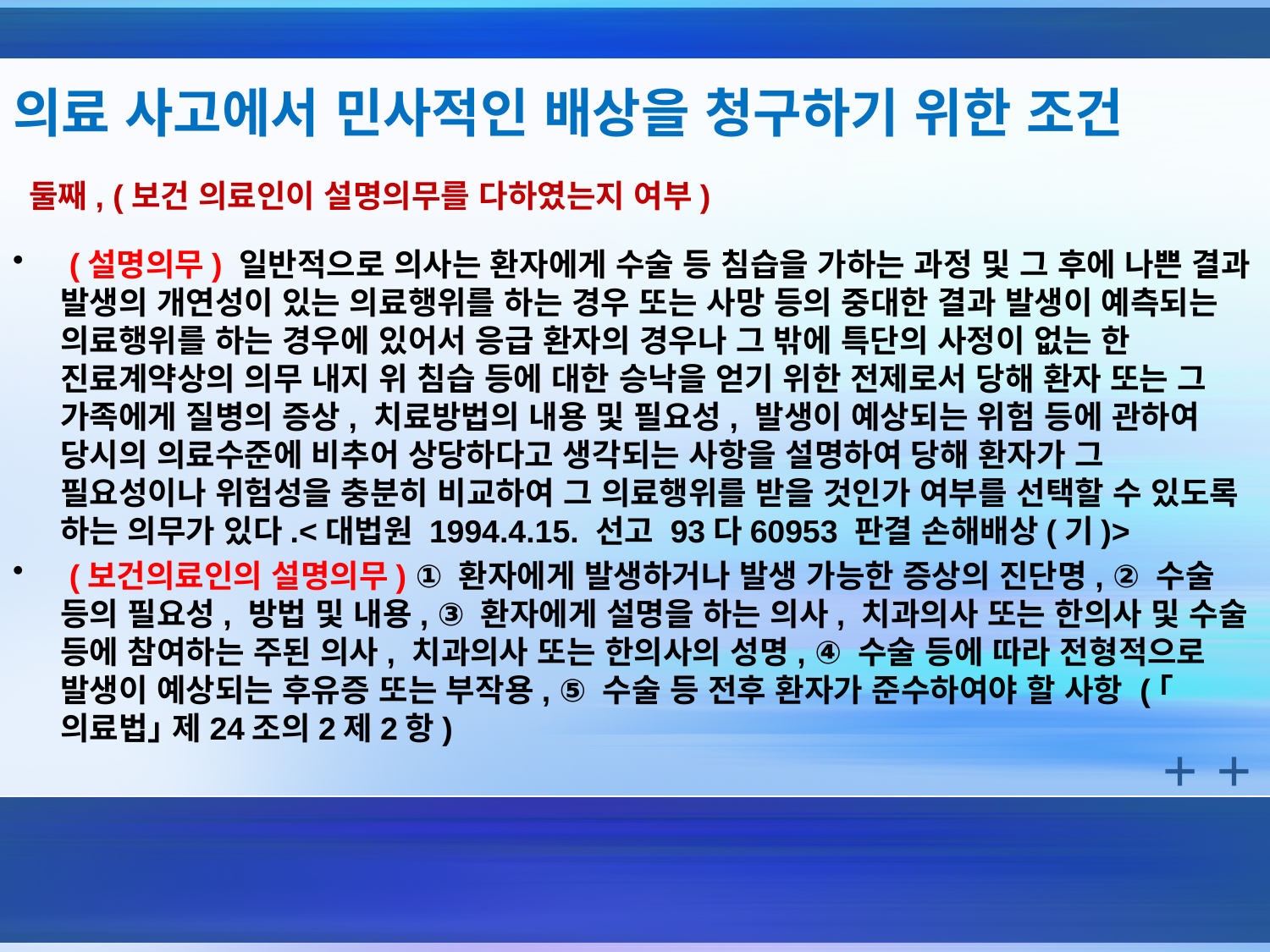

# 의료 사고에서 민사적인 배상을 청구하기 위한 조건
 둘째, (보건 의료인이 설명의무를 다하였는지 여부)

 (설명의무) 일반적으로 의사는 환자에게 수술 등 침습을 가하는 과정 및 그 후에 나쁜 결과 발생의 개연성이 있는 의료행위를 하는 경우 또는 사망 등의 중대한 결과 발생이 예측되는 의료행위를 하는 경우에 있어서 응급 환자의 경우나 그 밖에 특단의 사정이 없는 한 진료계약상의 의무 내지 위 침습 등에 대한 승낙을 얻기 위한 전제로서 당해 환자 또는 그 가족에게 질병의 증상, 치료방법의 내용 및 필요성, 발생이 예상되는 위험 등에 관하여 당시의 의료수준에 비추어 상당하다고 생각되는 사항을 설명하여 당해 환자가 그 필요성이나 위험성을 충분히 비교하여 그 의료행위를 받을 것인가 여부를 선택할 수 있도록 하는 의무가 있다.<대법원 1994.4.15. 선고 93다60953 판결 손해배상(기)>
 (보건의료인의 설명의무) ① 환자에게 발생하거나 발생 가능한 증상의 진단명, ② 수술 등의 필요성, 방법 및 내용, ③ 환자에게 설명을 하는 의사, 치과의사 또는 한의사 및 수술 등에 참여하는 주된 의사, 치과의사 또는 한의사의 성명, ④ 수술 등에 따라 전형적으로 발생이 예상되는 후유증 또는 부작용, ⑤ 수술 등 전후 환자가 준수하여야 할 사항 (｢의료법｣ 제24조의2제2항)